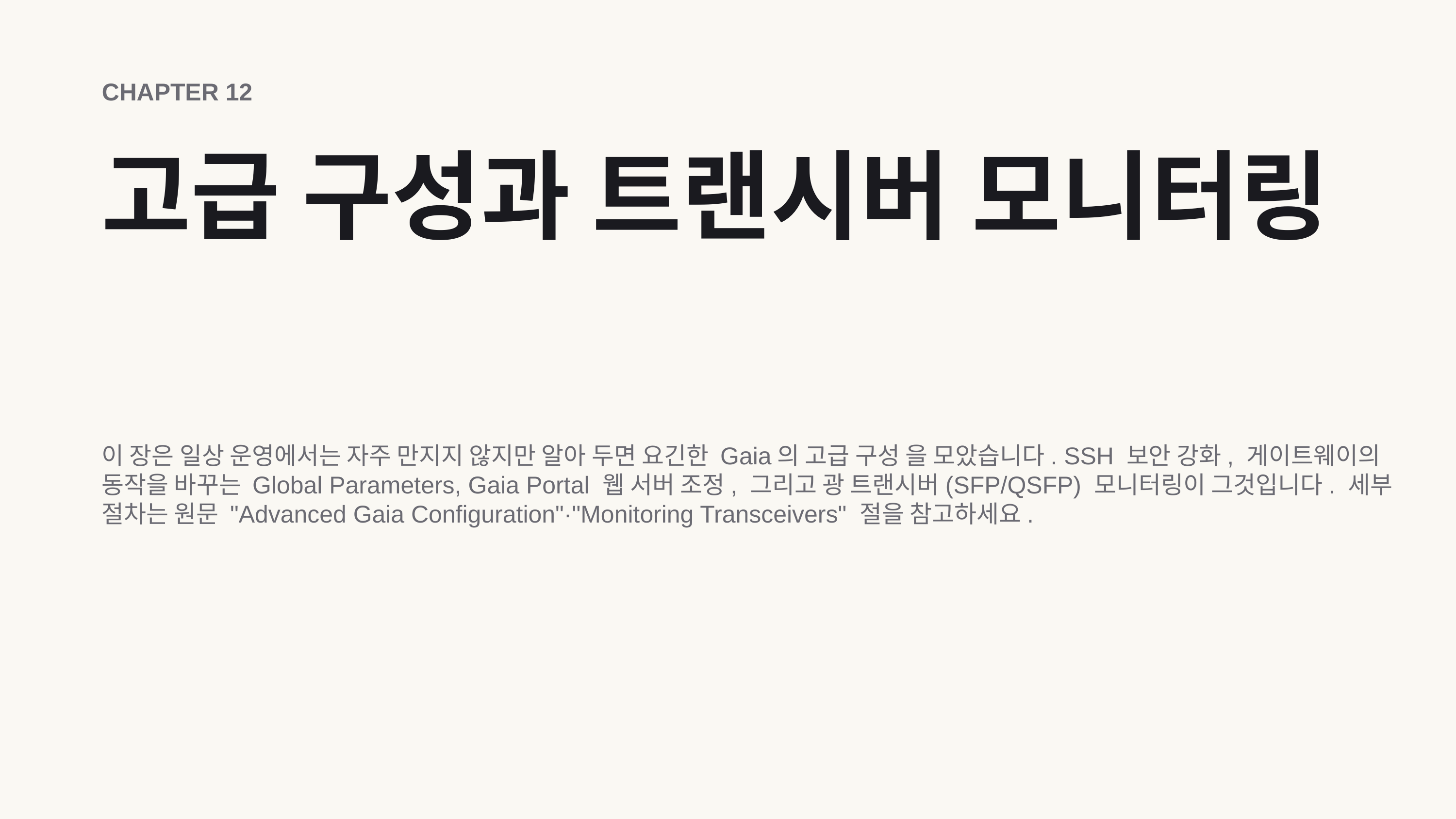

CHAPTER 12
고급 구성과 트랜시버 모니터링
이 장은 일상 운영에서는 자주 만지지 않지만 알아 두면 요긴한 Gaia의 고급 구성 을 모았습니다. SSH 보안 강화, 게이트웨이의 동작을 바꾸는 Global Parameters, Gaia Portal 웹 서버 조정, 그리고 광 트랜시버(SFP/QSFP) 모니터링이 그것입니다. 세부 절차는 원문 "Advanced Gaia Configuration"·"Monitoring Transceivers" 절을 참고하세요.